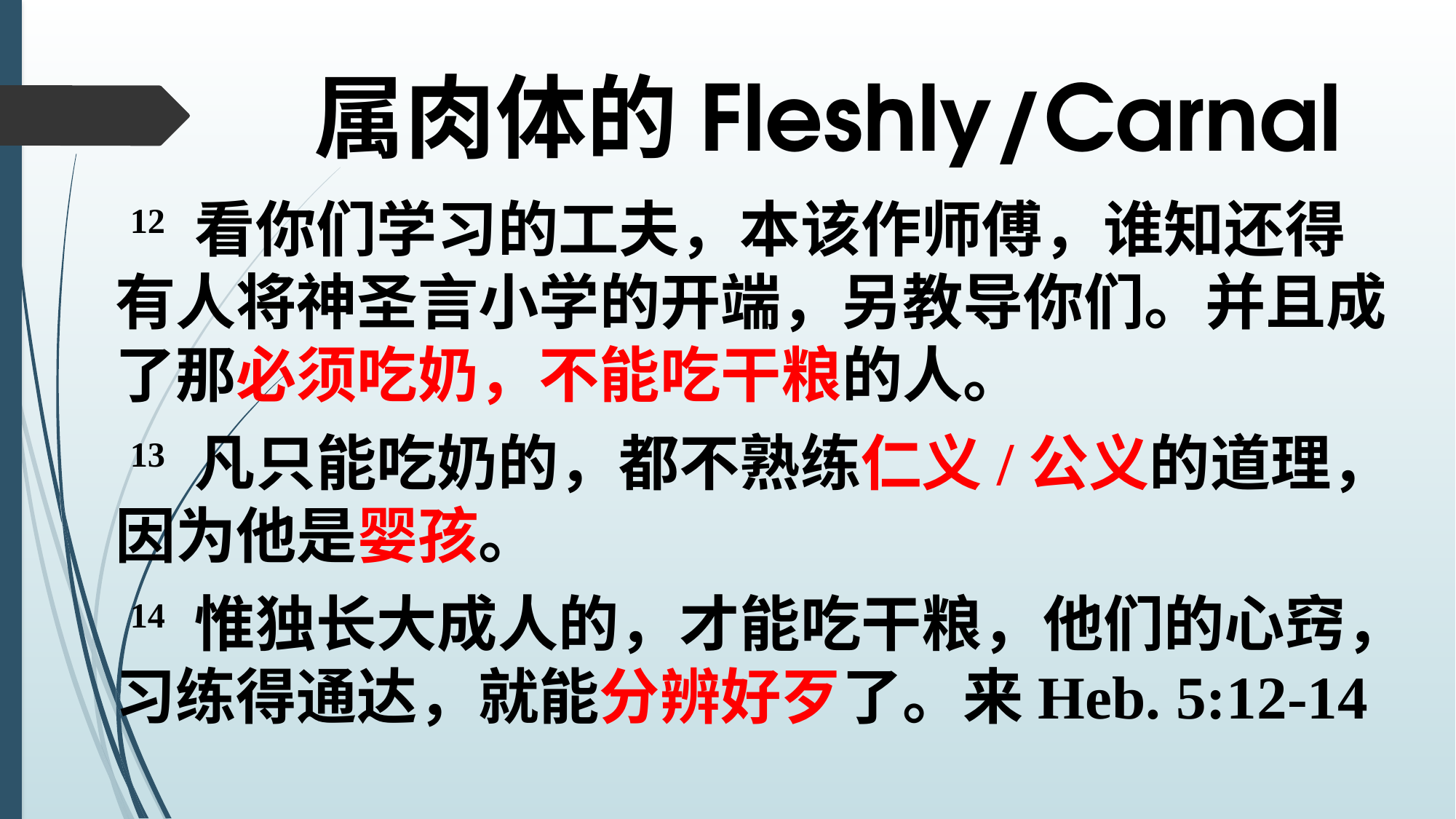

# 属肉体的Fleshly/Carnal
 12 看你们学习的工夫，本该作师傅，谁知还得有人将神圣言小学的开端，另教导你们。并且成了那必须吃奶，不能吃干粮的人。
 13 凡只能吃奶的，都不熟练仁义/公义的道理，因为他是婴孩。
 14 惟独长大成人的，才能吃干粮，他们的心窍，习练得通达，就能分辨好歹了。来Heb. 5:12-14